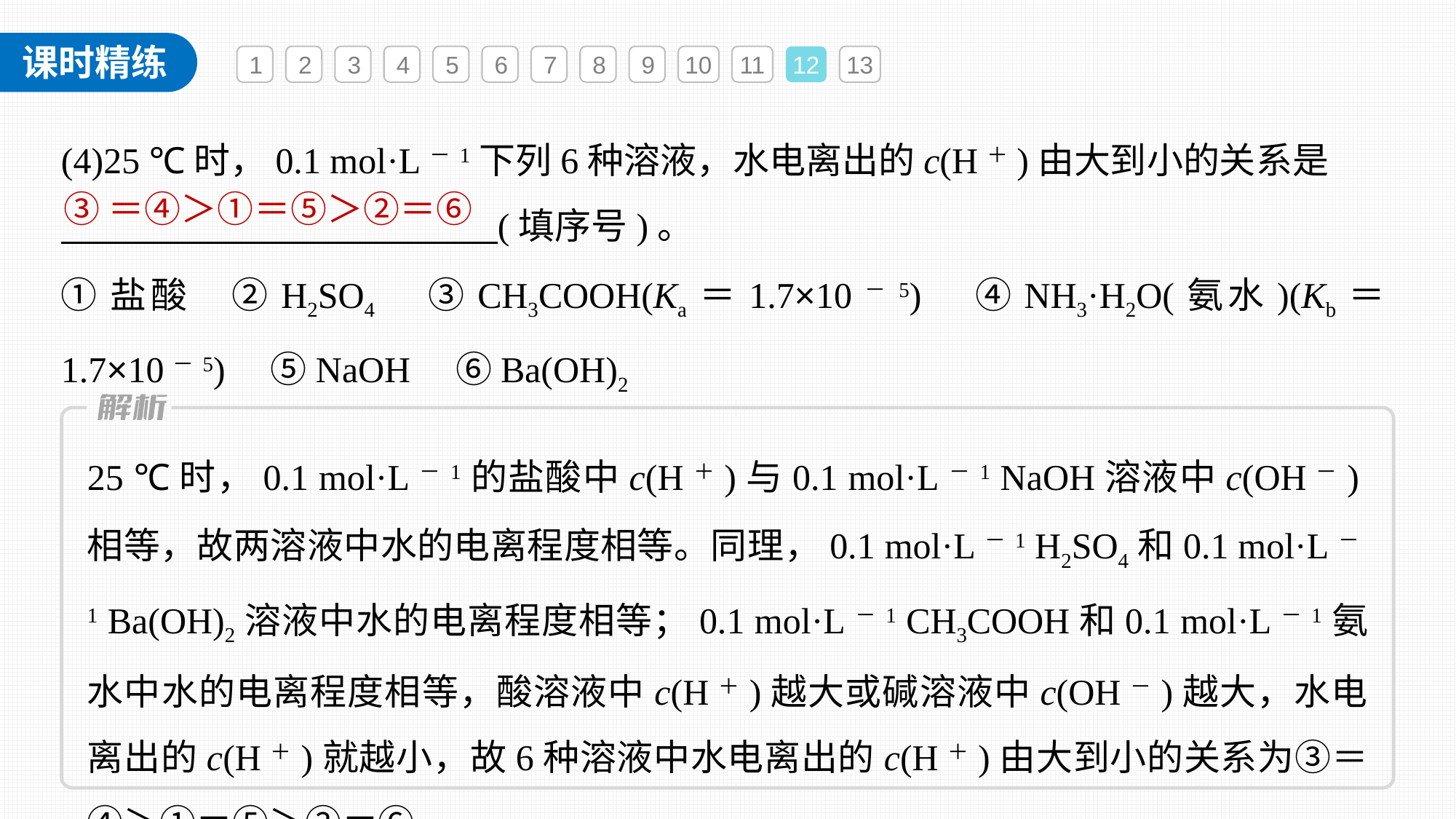

1
2
3
4
5
6
7
8
9
10
11
12
13
(4)25 ℃时，0.1 mol·L－1下列6种溶液，水电离出的c(H＋)由大到小的关系是
                                                (填序号)。
①盐酸　②H2SO4　③CH3COOH(Ka＝1.7×10－5)　④NH3·H2O(氨水)(Kb＝1.7×10－5)　⑤NaOH　⑥Ba(OH)2
③＝④＞①＝⑤＞②＝⑥

25 ℃时，0.1 mol·L－1的盐酸中c(H＋)与0.1 mol·L－1 NaOH溶液中c(OH－)相等，故两溶液中水的电离程度相等。同理，0.1 mol·L－1 H2SO4和0.1 mol·L－1 Ba(OH)2溶液中水的电离程度相等；0.1 mol·L－1 CH3COOH和0.1 mol·L－1氨水中水的电离程度相等，酸溶液中c(H＋)越大或碱溶液中c(OH－)越大，水电离出的c(H＋)就越小，故6种溶液中水电离出的c(H＋)由大到小的关系为③＝④＞①＝⑤＞②＝⑥。